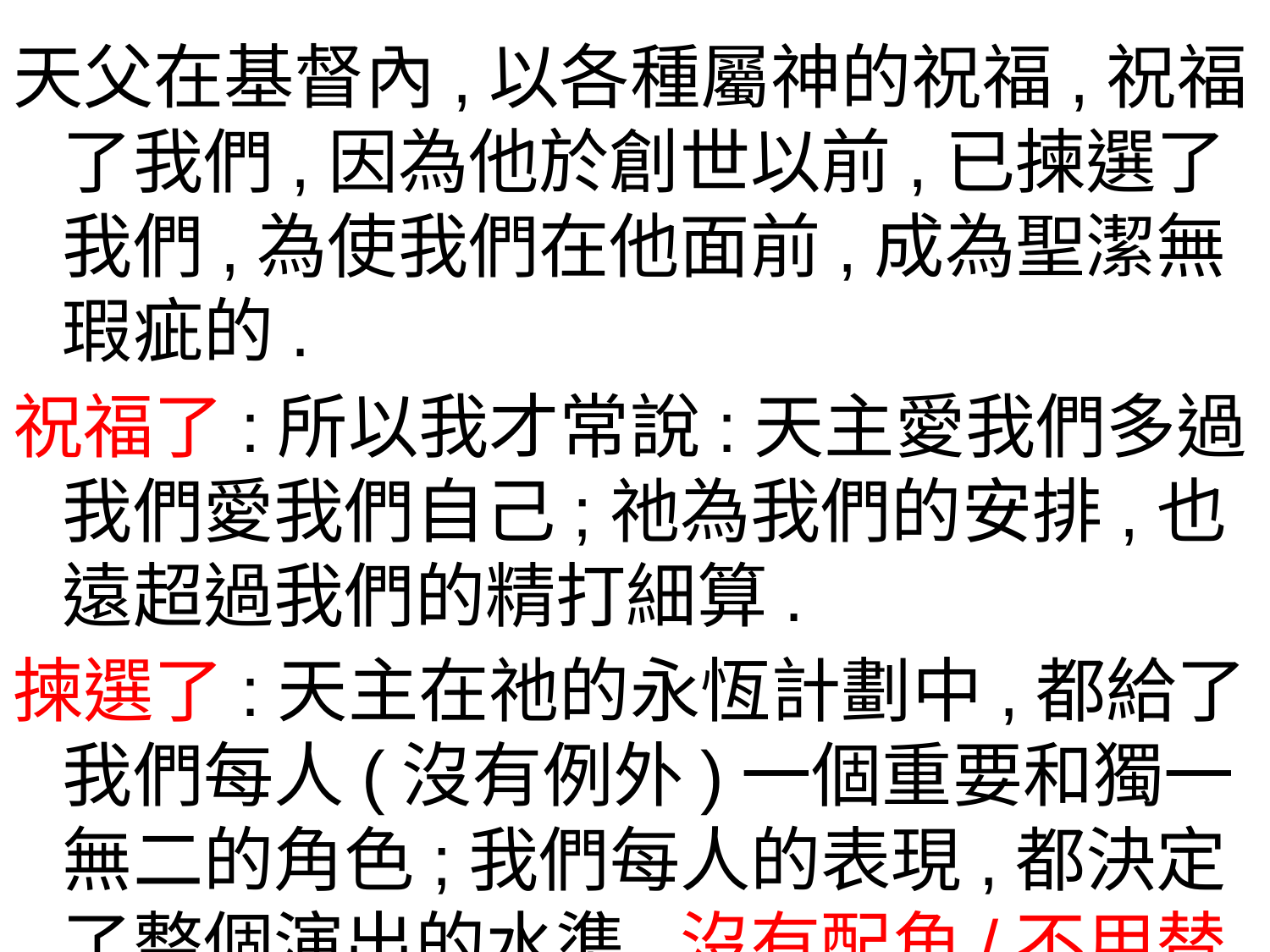

天父在基督內,以各種屬神的祝福,祝福了我們,因為他於創世以前,已揀選了我們,為使我們在他面前,成為聖潔無瑕疵的.
祝福了:所以我才常說:天主愛我們多過我們愛我們自己;祂為我們的安排,也遠超過我們的精打細算.
揀選了:天主在祂的永恆計劃中,都給了我們每人(沒有例外)一個重要和獨一無二的角色;我們每人的表現,都決定了整個演出的水準.沒有配角/不用替身.